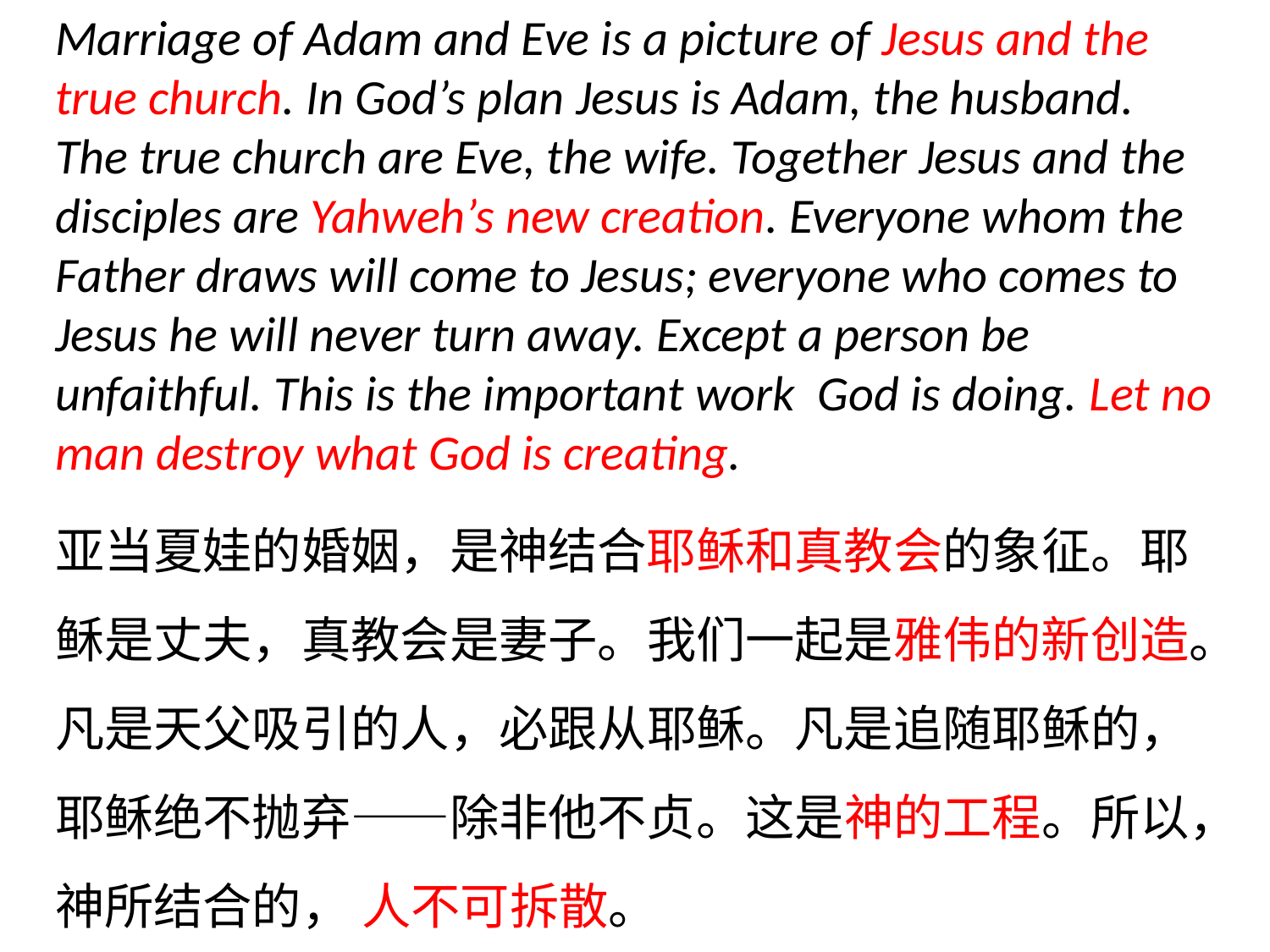

Marriage of Adam and Eve is a picture of Jesus and the true church. In God’s plan Jesus is Adam, the husband. The true church are Eve, the wife. Together Jesus and the disciples are Yahweh’s new creation. Everyone whom the Father draws will come to Jesus; everyone who comes to Jesus he will never turn away. Except a person be unfaithful. This is the important work  God is doing. Let no man destroy what God is creating.
亚当夏娃的婚姻，是神结合耶稣和真教会的象征。耶稣是丈夫，真教会是妻子。我们一起是雅伟的新创造。凡是天父吸引的人，必跟从耶稣。凡是追随耶稣的，耶稣绝不抛弃——除非他不贞。这是神的工程。所以，神所结合的， 人不可拆散。